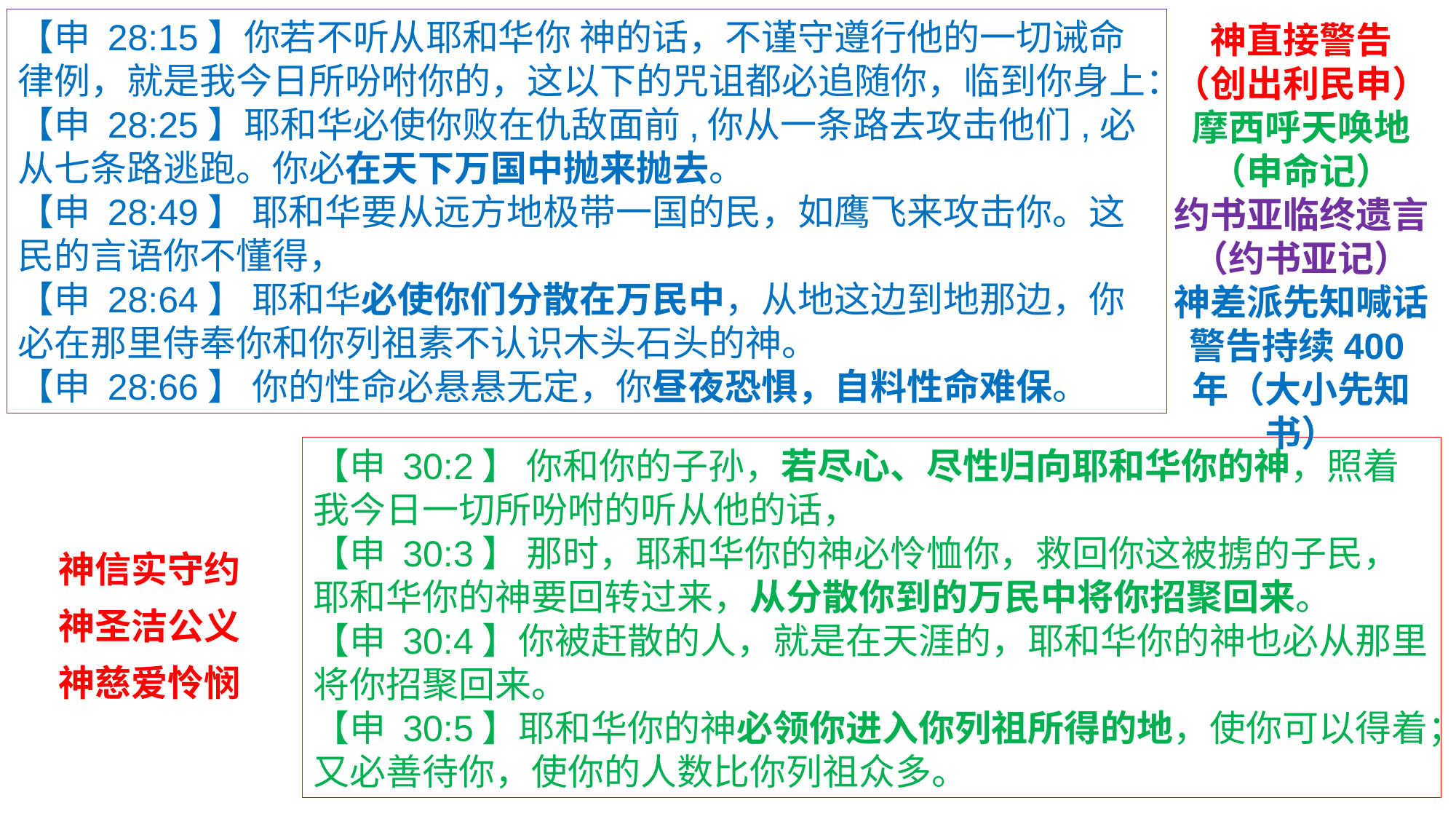

【申 28:15】你若不听从耶和华你 神的话，不谨守遵行他的一切诫命律例，就是我今日所吩咐你的，这以下的咒诅都必追随你，临到你身上：
【申 28:25】耶和华必使你败在仇敌面前,你从一条路去攻击他们,必从七条路逃跑。你必在天下万国中抛来抛去。
【申 28:49】 耶和华要从远方地极带一国的民，如鹰飞来攻击你。这民的言语你不懂得，
【申 28:64】 耶和华必使你们分散在万民中，从地这边到地那边，你必在那里侍奉你和你列祖素不认识木头石头的神。
【申 28:66】 你的性命必悬悬无定，你昼夜恐惧，自料性命难保。
神直接警告
（创出利民申）
摩西呼天唤地
（申命记）
约书亚临终遗言
（约书亚记）
神差派先知喊话警告持续400年（大小先知书）
【申 30:2】 你和你的子孙，若尽心、尽性归向耶和华你的神，照着我今日一切所吩咐的听从他的话，
【申 30:3】 那时，耶和华你的神必怜恤你，救回你这被掳的子民，耶和华你的神要回转过来，从分散你到的万民中将你招聚回来。
【申 30:4】你被赶散的人，就是在天涯的，耶和华你的神也必从那里将你招聚回来。
【申 30:5】耶和华你的神必领你进入你列祖所得的地，使你可以得着；又必善待你，使你的人数比你列祖众多。
神信实守约
神圣洁公义
神慈爱怜悯